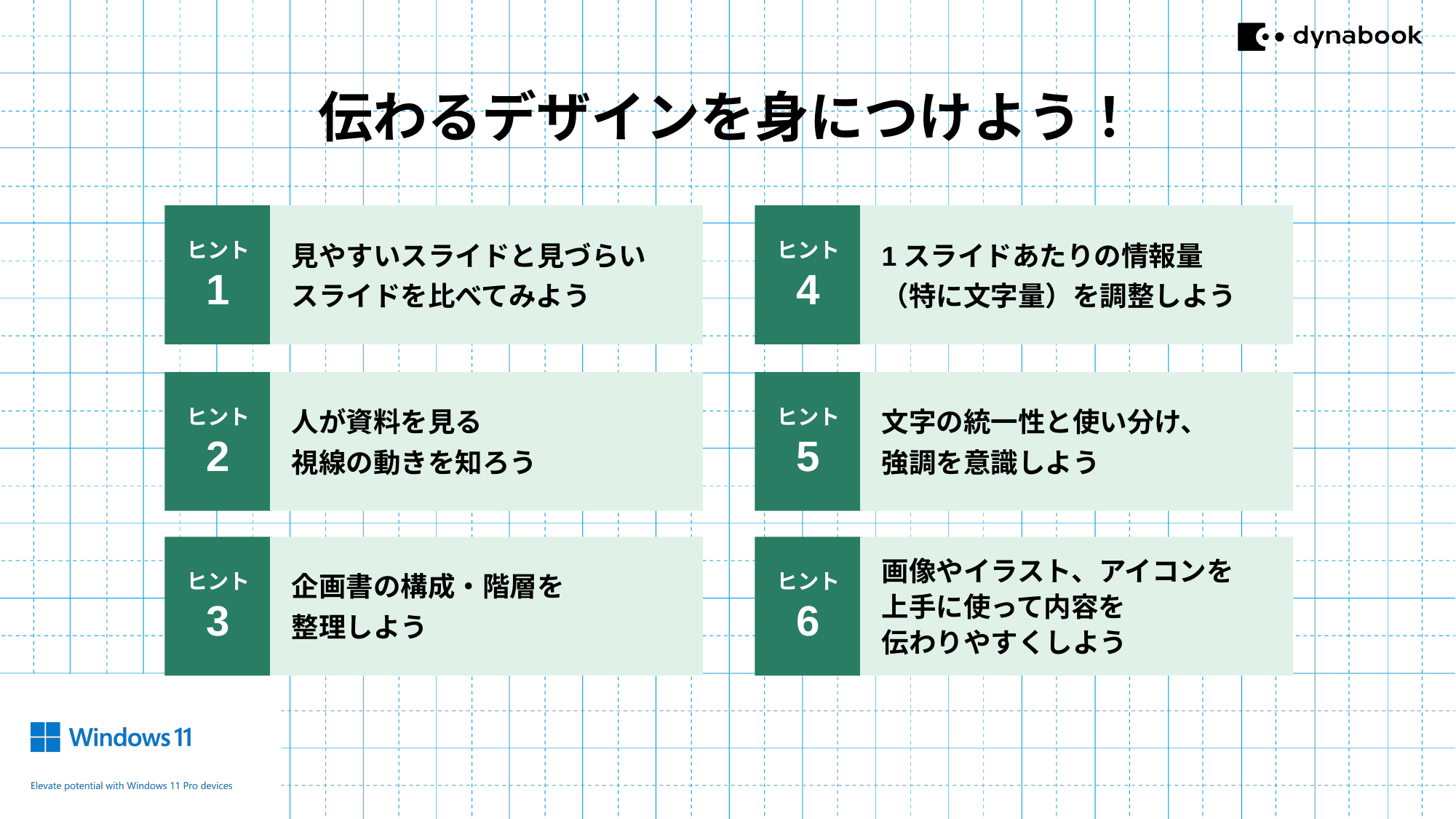

伝わるデザインを身につけよう！
ヒント
1
見やすいスライドと見づらい
スライドを比べてみよう

ヒント
4
1スライドあたりの情報量
（特に文字量）を調整しよう
ヒント
2
人が資料を見る
視線の動きを知ろう
ヒント
5
文字の統一性と使い分け、
強調を意識しよう
ヒント
3
企画書の構成・階層を
整理しよう
ヒント
6
画像やイラスト、アイコンを
上手に使って内容を
伝わりやすくしよう